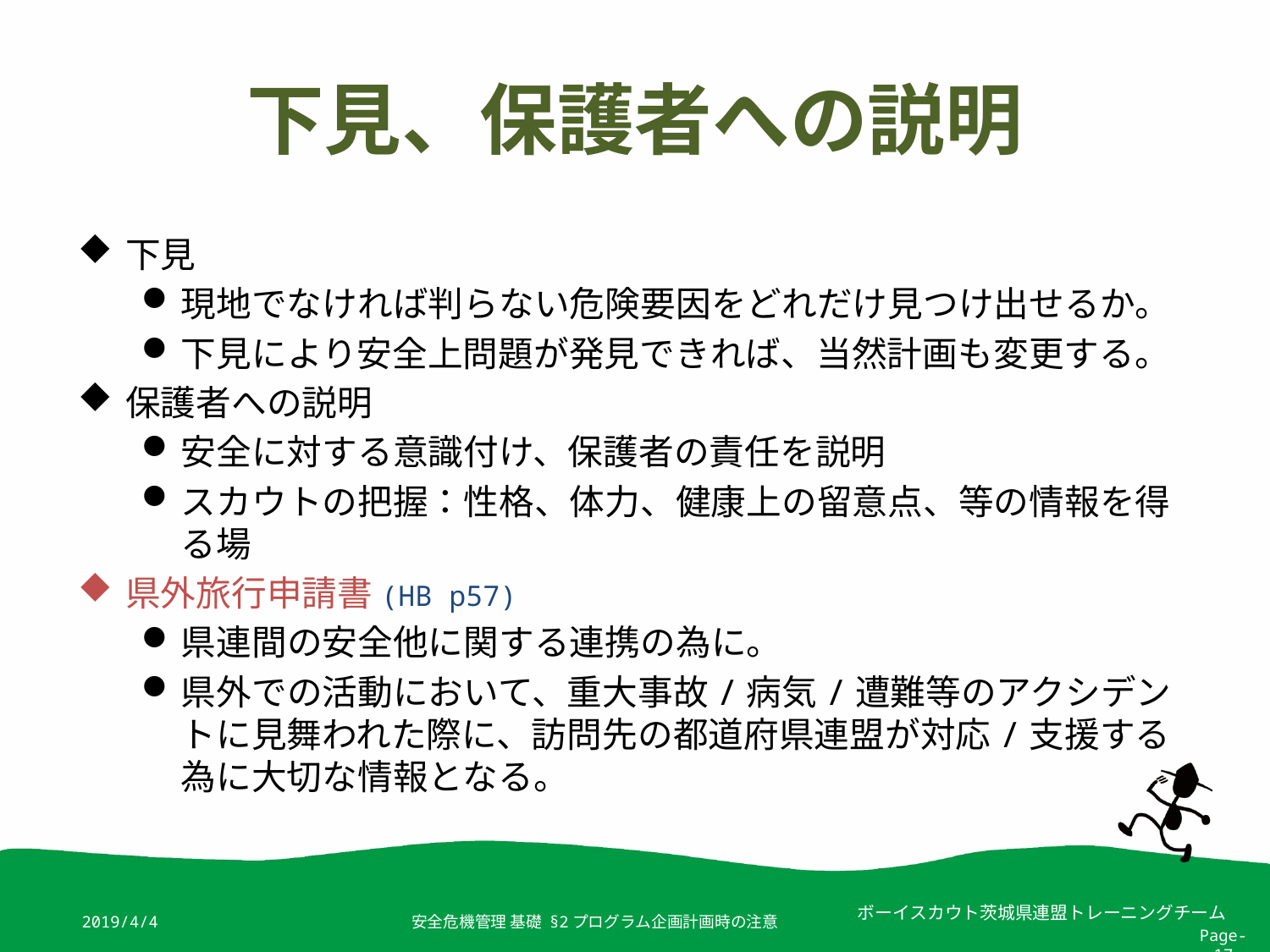

# 下見、保護者への説明
下見
現地でなければ判らない危険要因をどれだけ見つけ出せるか。
下見により安全上問題が発見できれば、当然計画も変更する。
保護者への説明
安全に対する意識付け、保護者の責任を説明
スカウトの把握：性格、体力、健康上の留意点、等の情報を得る場
県外旅行申請書(HB p57)
県連間の安全他に関する連携の為に。
県外での活動において、重大事故/病気/遭難等のアクシデントに見舞われた際に、訪問先の都道府県連盟が対応/支援する為に大切な情報となる。

2019/4/4
安全危機管理 基礎 §2プログラム企画計画時の注意
Page-17